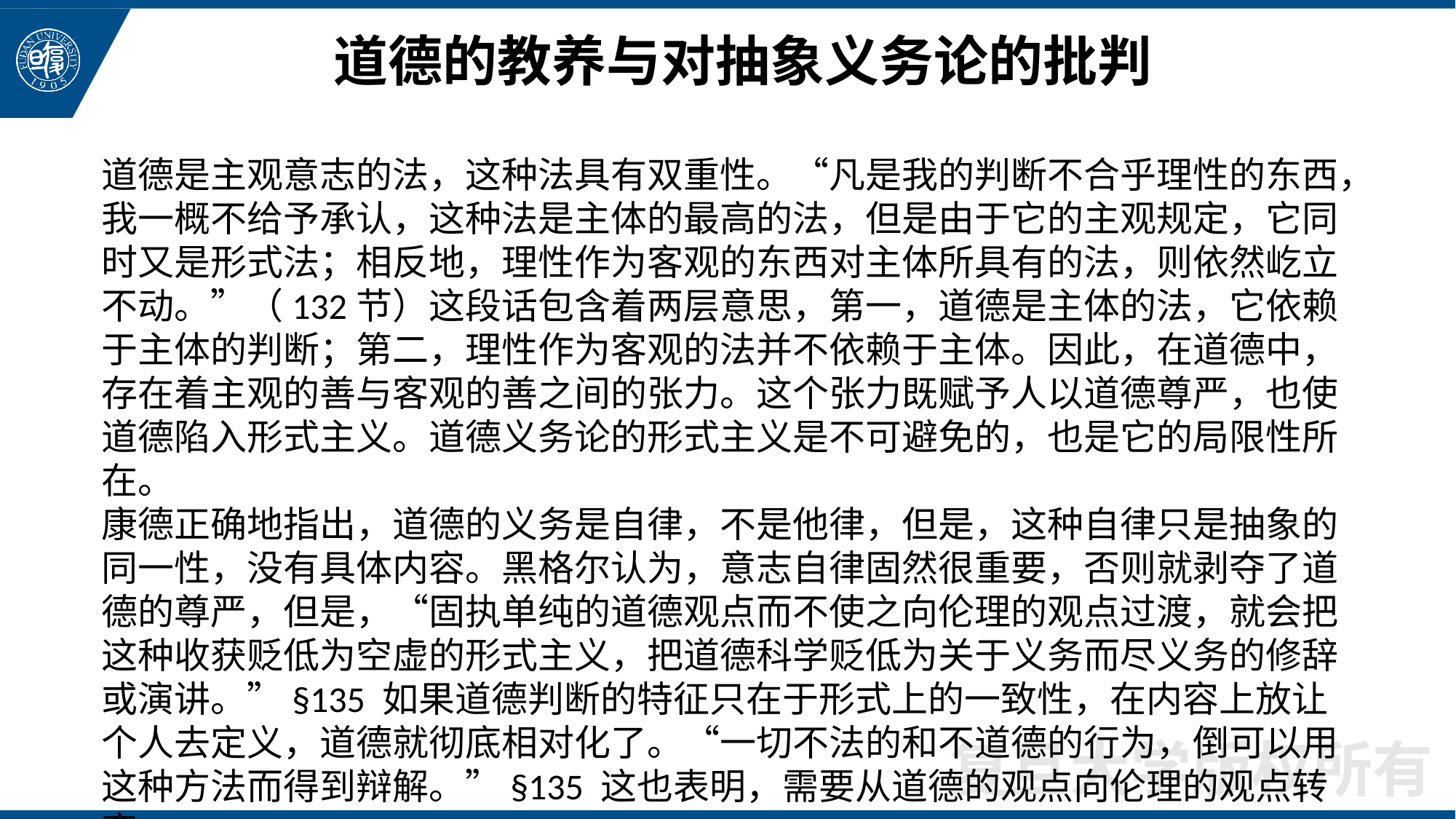

# 道德的教养与对抽象义务论的批判
道德是主观意志的法，这种法具有双重性。“凡是我的判断不合乎理性的东西，我一概不给予承认，这种法是主体的最高的法，但是由于它的主观规定，它同时又是形式法；相反地，理性作为客观的东西对主体所具有的法，则依然屹立不动。”（132节）这段话包含着两层意思，第一，道德是主体的法，它依赖于主体的判断；第二，理性作为客观的法并不依赖于主体。因此，在道德中，存在着主观的善与客观的善之间的张力。这个张力既赋予人以道德尊严，也使道德陷入形式主义。道德义务论的形式主义是不可避免的，也是它的局限性所在。
康德正确地指出，道德的义务是自律，不是他律，但是，这种自律只是抽象的同一性，没有具体内容。黑格尔认为，意志自律固然很重要，否则就剥夺了道德的尊严，但是，“固执单纯的道德观点而不使之向伦理的观点过渡，就会把这种收获贬低为空虚的形式主义，把道德科学贬低为关于义务而尽义务的修辞或演讲。”§135 如果道德判断的特征只在于形式上的一致性，在内容上放让个人去定义，道德就彻底相对化了。“一切不法的和不道德的行为，倒可以用这种方法而得到辩解。”§135 这也表明，需要从道德的观点向伦理的观点转变。